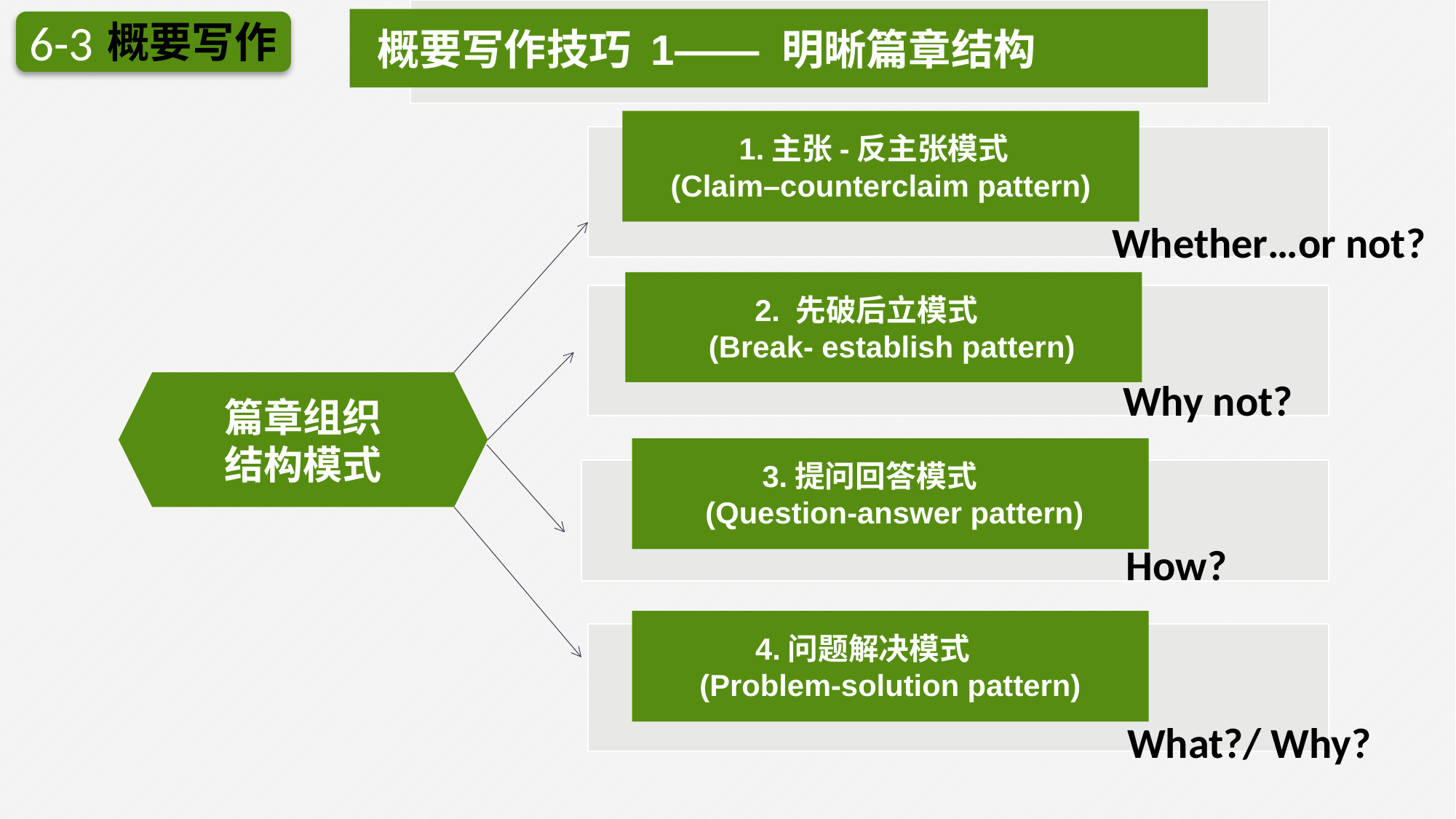

概要写作技巧 1—— 明晰篇章结构
概要写作
6-3
1.主张-反主张模式
(Claim–counterclaim pattern)

Whether…or not?
2. 先破后立模式
  (Break- establish pattern)

Why not?
篇章组织
结构模式
3.提问回答模式
 (Question-answer pattern)

How?
4.问题解决模式
(Problem-solution pattern)
What?/ Why?
What?/ Why?